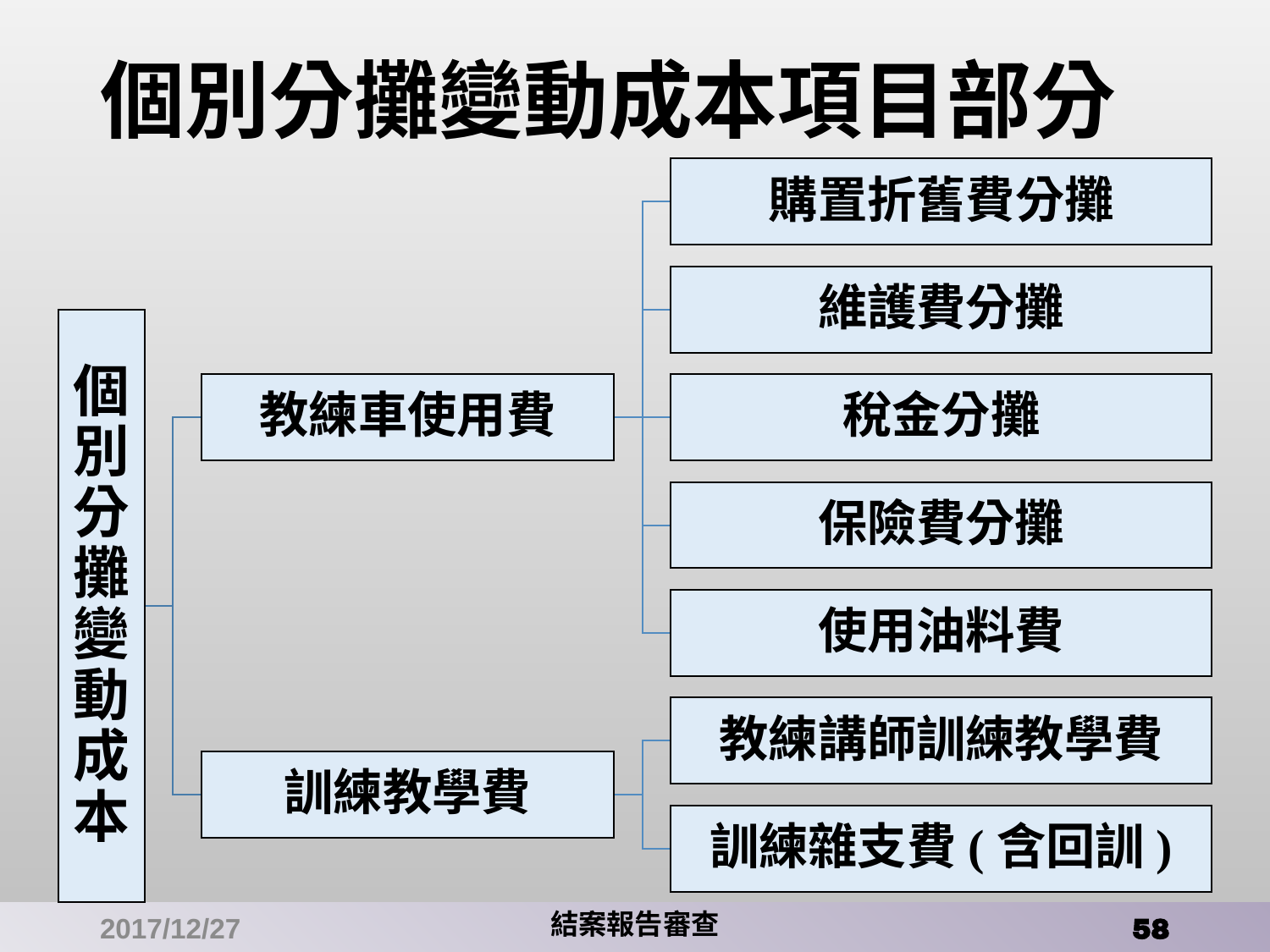

# 個別分攤變動成本項目部分

個別分攤變動成本
教練車使用費
購置折舊費分攤
維護費分攤
稅金分攤
保險費分攤
使用油料費
訓練教學費
教練講師訓練教學費
訓練雜支費(含回訓)
2017/12/27
結案報告審查
58